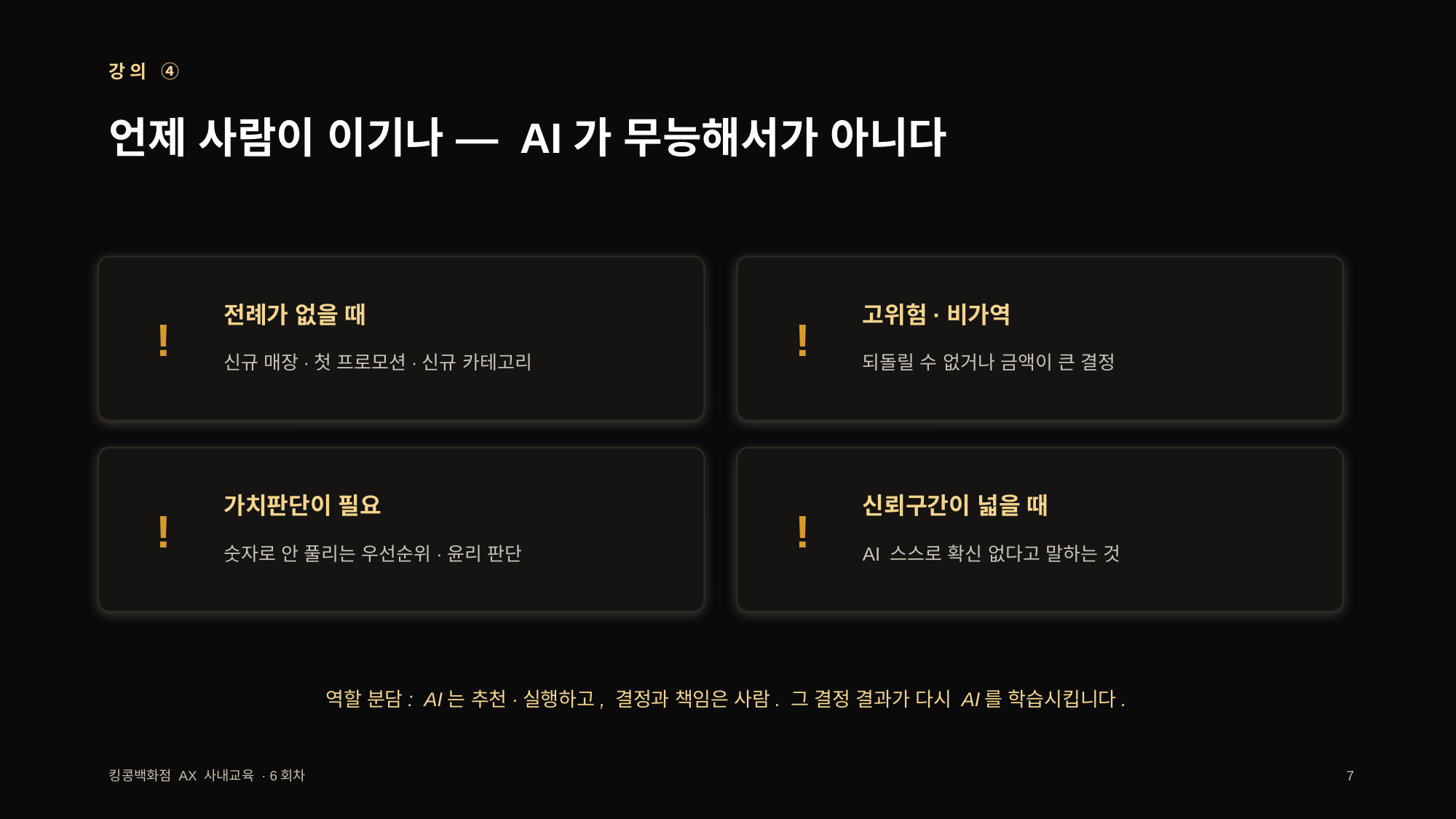

강의 ④
언제 사람이 이기나 — AI가 무능해서가 아니다

!
전례가 없을 때
!
고위험·비가역
신규 매장·첫 프로모션·신규 카테고리
되돌릴 수 없거나 금액이 큰 결정

!
가치판단이 필요
!
신뢰구간이 넓을 때
숫자로 안 풀리는 우선순위·윤리 판단
AI 스스로 확신 없다고 말하는 것
역할 분담:  AI는 추천·실행하고, 결정과 책임은 사람. 그 결정 결과가 다시 AI를 학습시킵니다.
킹콩백화점 AX 사내교육 · 6회차
7